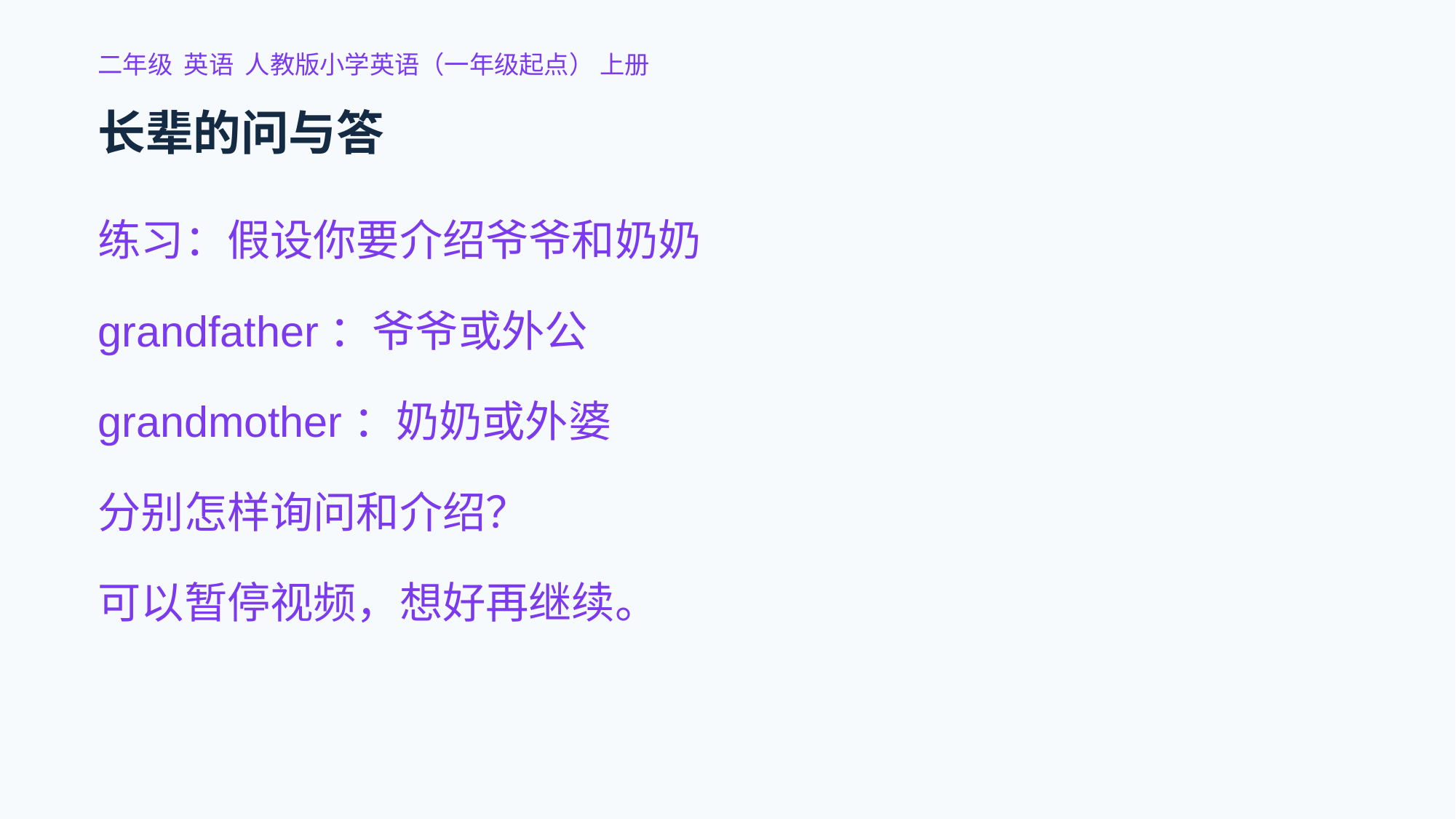

二年级  英语  人教版小学英语（一年级起点） 上册
长辈的问与答
练习：假设你要介绍爷爷和奶奶
grandfather：爷爷或外公
grandmother：奶奶或外婆
分别怎样询问和介绍？
可以暂停视频，想好再继续。